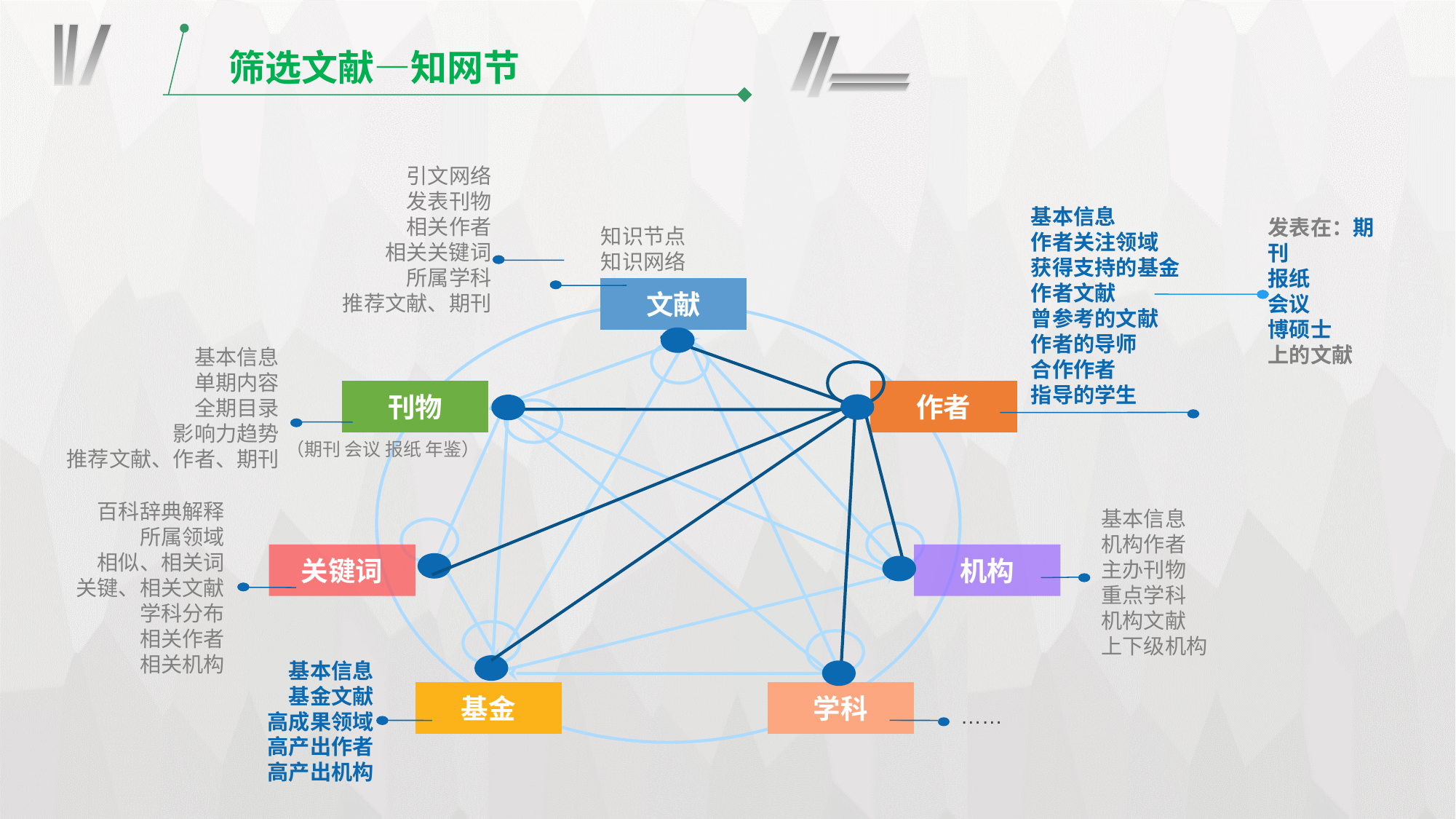

筛选文献—知网节

引文网络
发表刊物
相关作者
相关关键词
所属学科
推荐文献、期刊
基本信息
作者关注领域
获得支持的基金
作者文献
曾参考的文献
作者的导师
合作作者
指导的学生
发表在：期刊
报纸
会议
博硕士
上的文献
知识节点
知识网络

文献

刊物
作者

（期刊 会议 报纸 年鉴）
基本信息
机构作者
主办刊物
重点学科
机构文献
上下级机构

关键词
机构

基本信息
基金文献
高成果领域
高产出作者
高产出机构

基金
学科
……

基本信息
单期内容
全期目录
影响力趋势
推荐文献、作者、期刊
百科辞典解释
所属领域
相似、相关词
关键、相关文献
学科分布
相关作者
相关机构